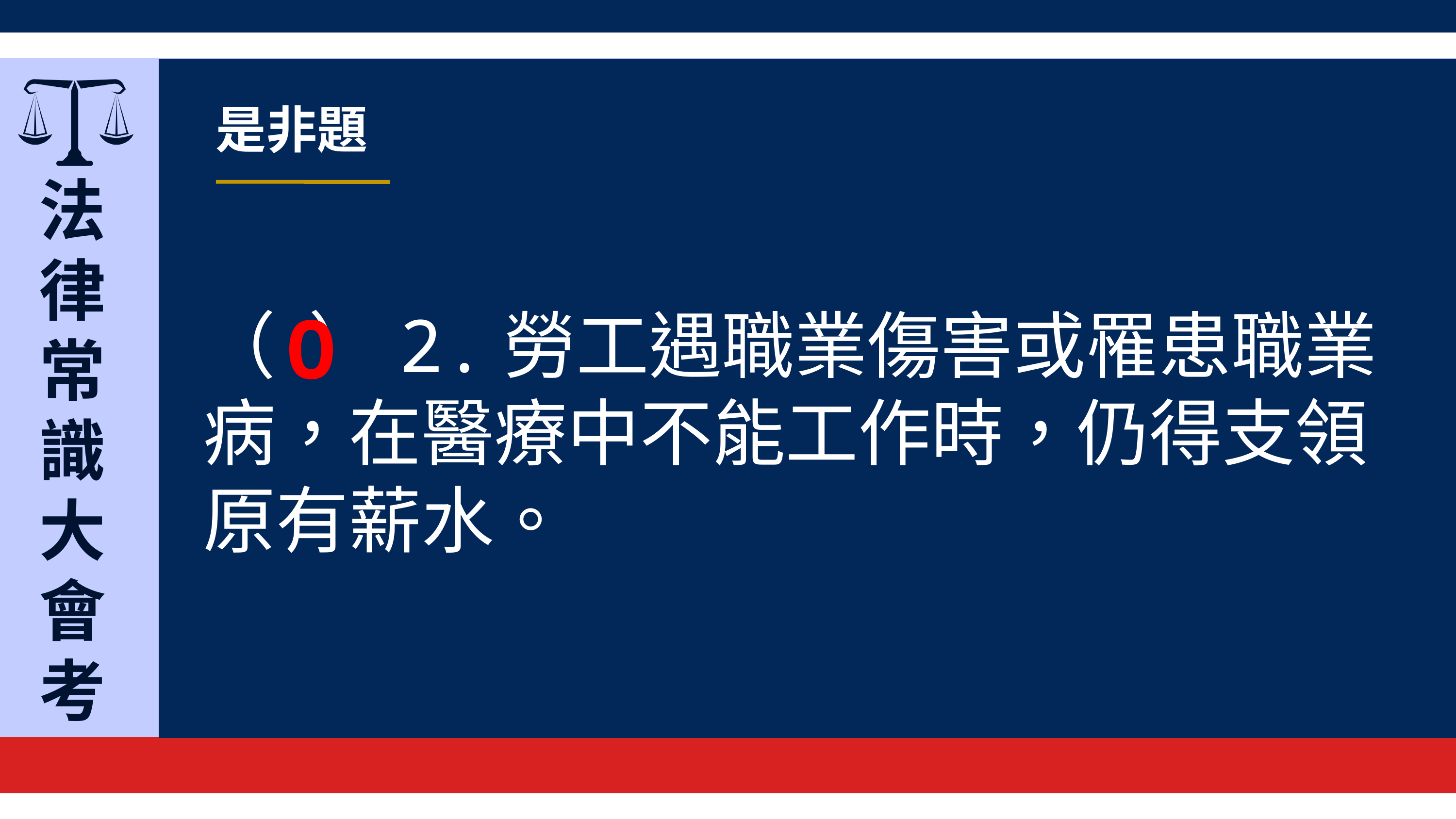

是非題
法律常識
大會考

（  ）2.勞工遇職業傷害或罹患職業病，在醫療中不能工作時，仍得支領原有薪水。
O